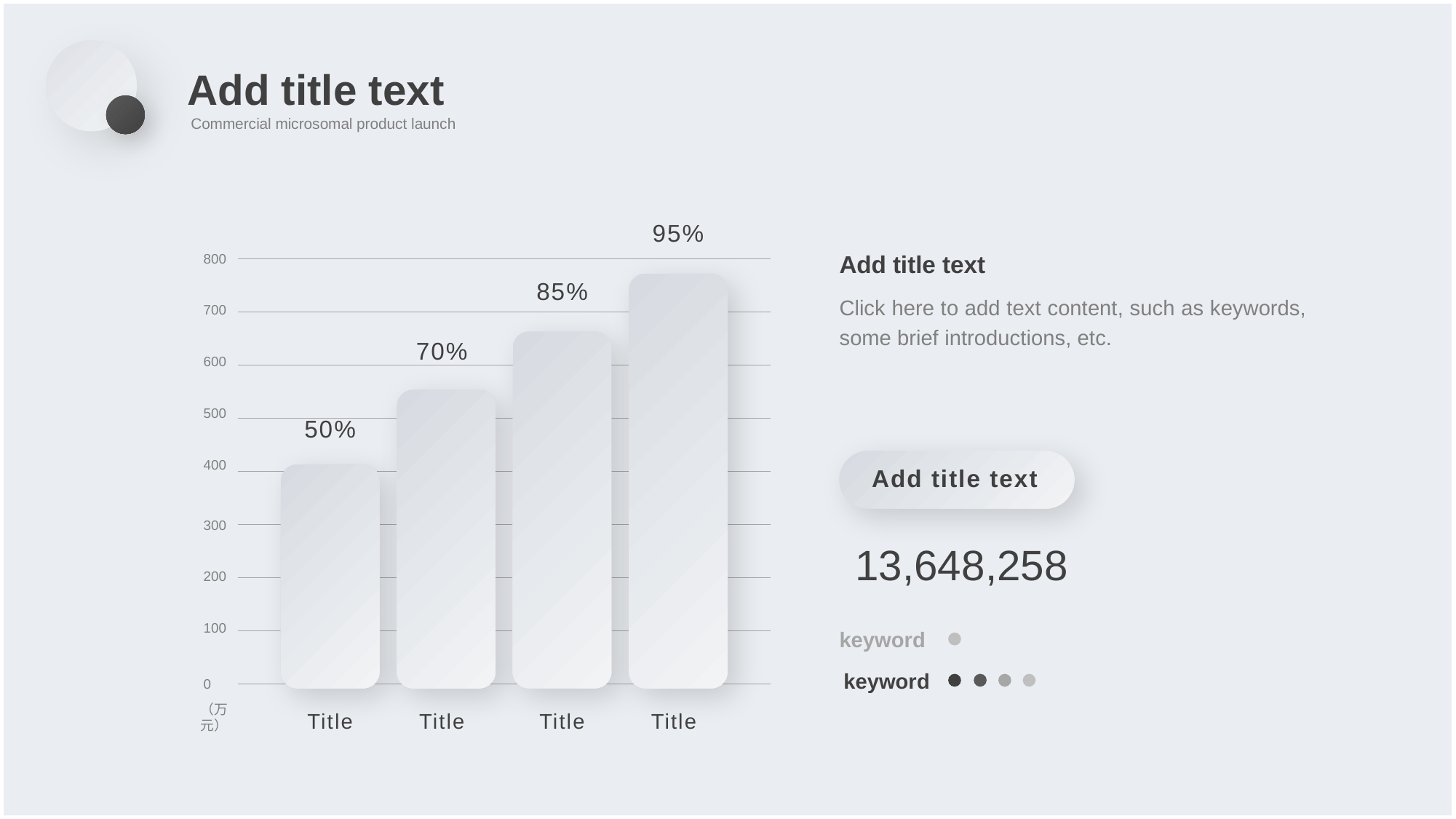

Add title text
Commercial microsomal product launch
95%
Add title text
800
85%

Click here to add text content, such as keywords, some brief introductions, etc.
700
70%

600

500
50%

400
Add title text

300
13,648,258
200
100
keyword

keyword

0
（万元）
Title
Title
Title
Title